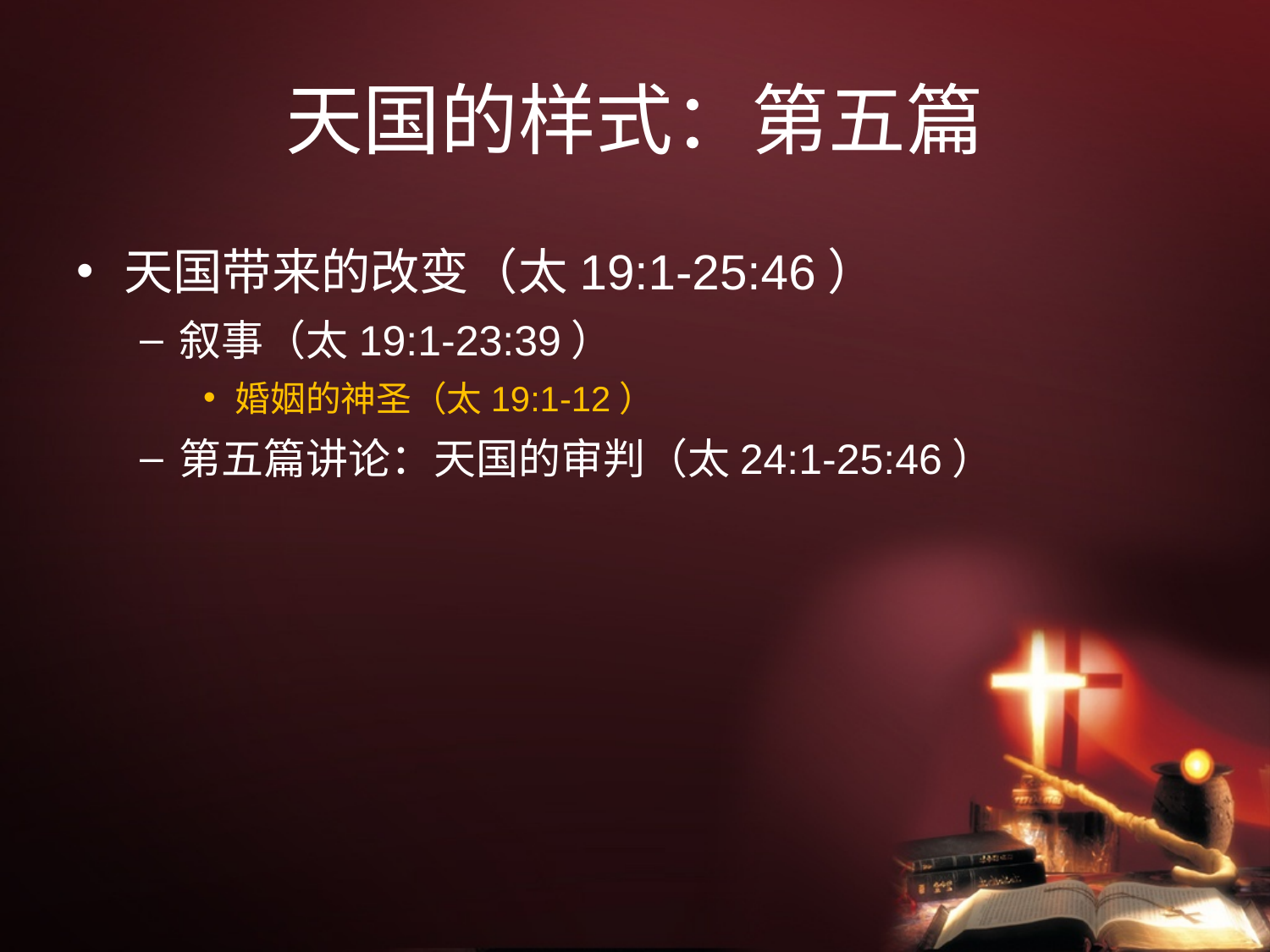

# 天国的样式：第五篇
天国带来的改变（太19:1-25:46）
叙事（太19:1-23:39）
婚姻的神圣（太19:1-12）
第五篇讲论：天国的审判（太24:1-25:46）